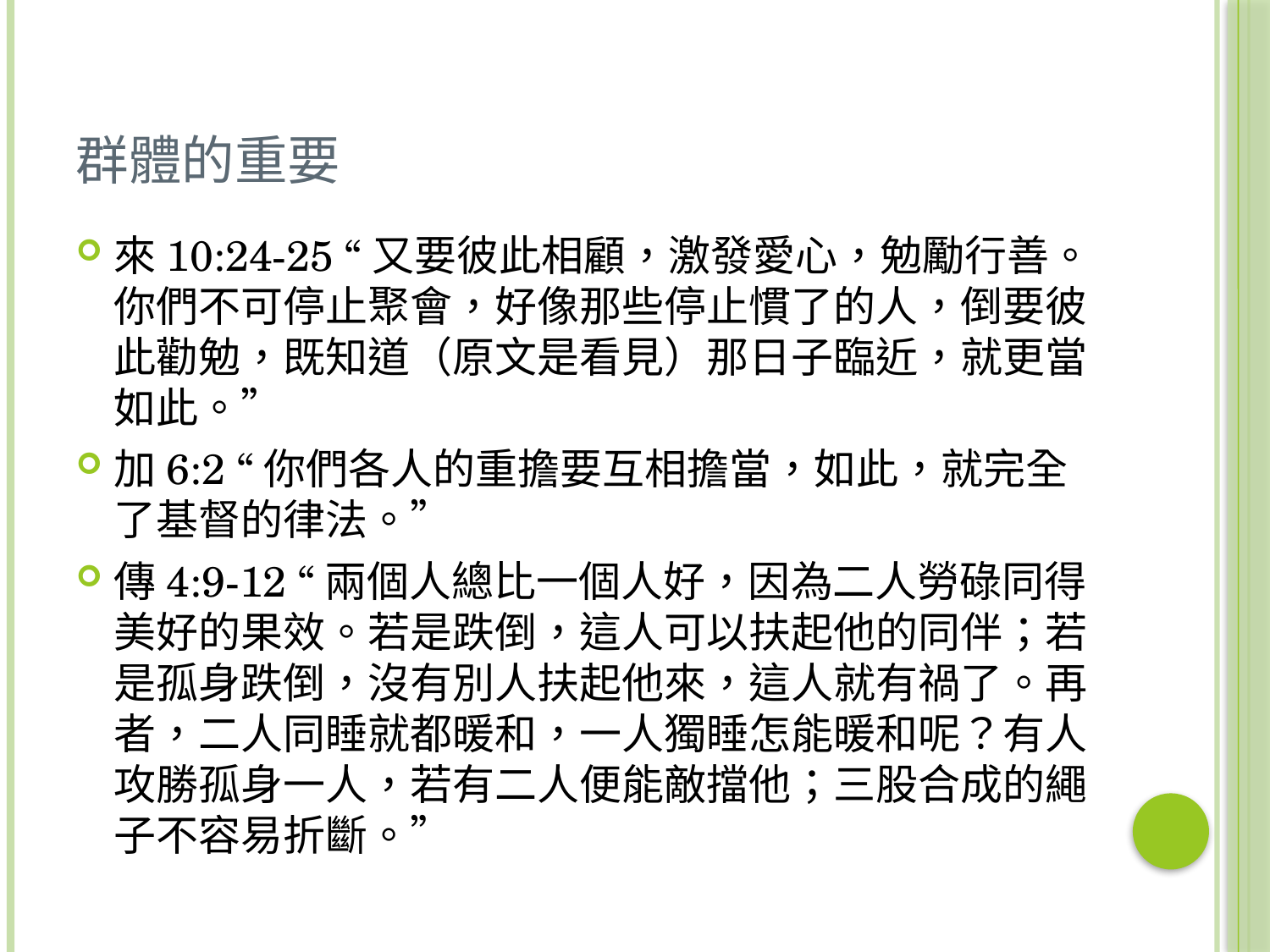

# 群體的重要
來10:24-25 “又要彼此相顧，激發愛心，勉勵行善。你們不可停止聚會，好像那些停止慣了的人，倒要彼此勸勉，既知道（原文是看見）那日子臨近，就更當如此。”
加6:2 “你們各人的重擔要互相擔當，如此，就完全了基督的律法。”
傳4:9-12 “兩個人總比一個人好，因為二人勞碌同得美好的果效。若是跌倒，這人可以扶起他的同伴；若是孤身跌倒，沒有別人扶起他來，這人就有禍了。再者，二人同睡就都暖和，一人獨睡怎能暖和呢？有人攻勝孤身一人，若有二人便能敵擋他；三股合成的繩子不容易折斷。”